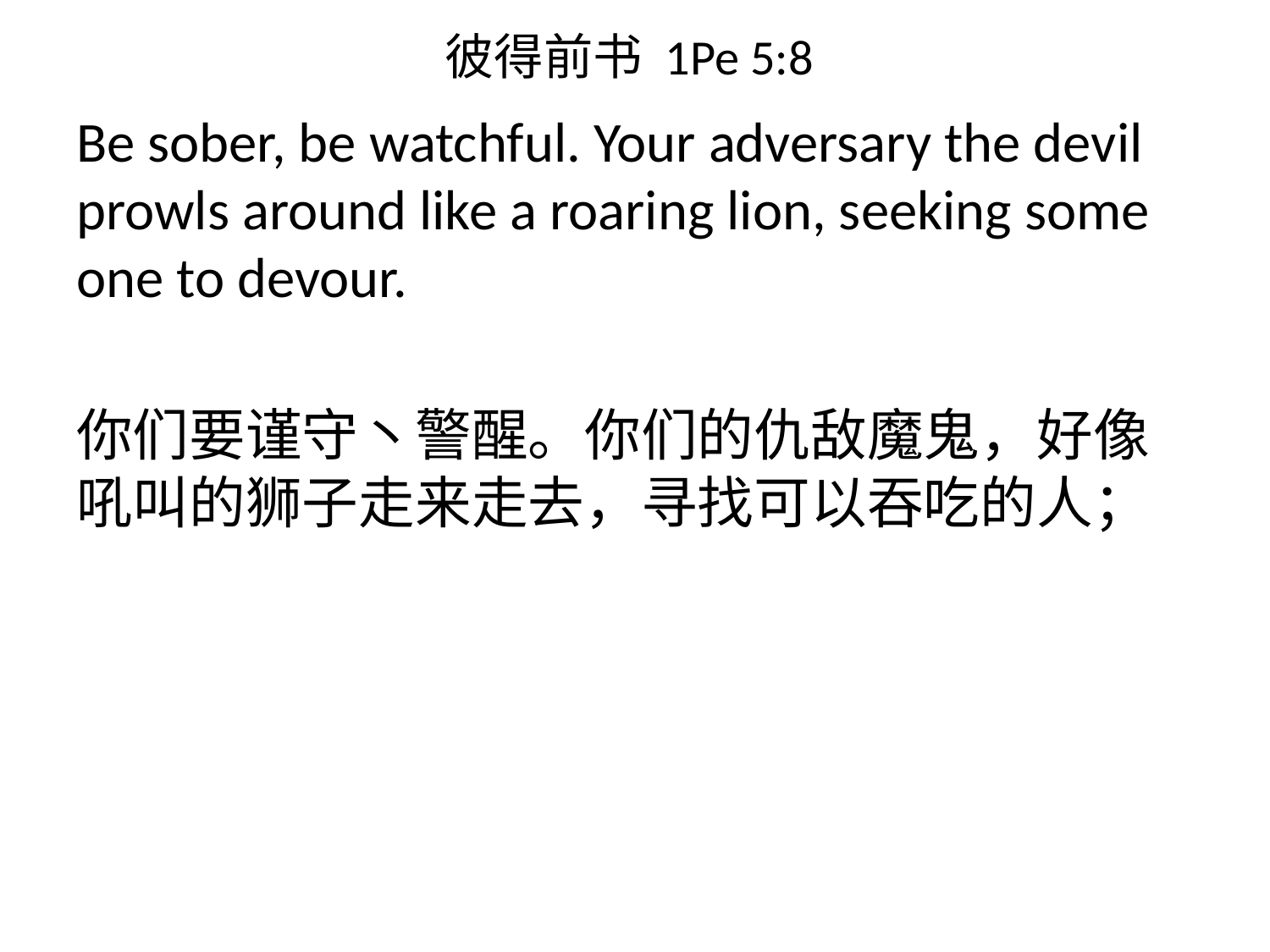

# 彼得前书 1Pe 5:8
Be sober, be watchful. Your adversary the devil prowls around like a roaring lion, seeking some one to devour.

你们要谨守丶警醒。你们的仇敌魔鬼，好像吼叫的狮子走来走去，寻找可以吞吃的人；